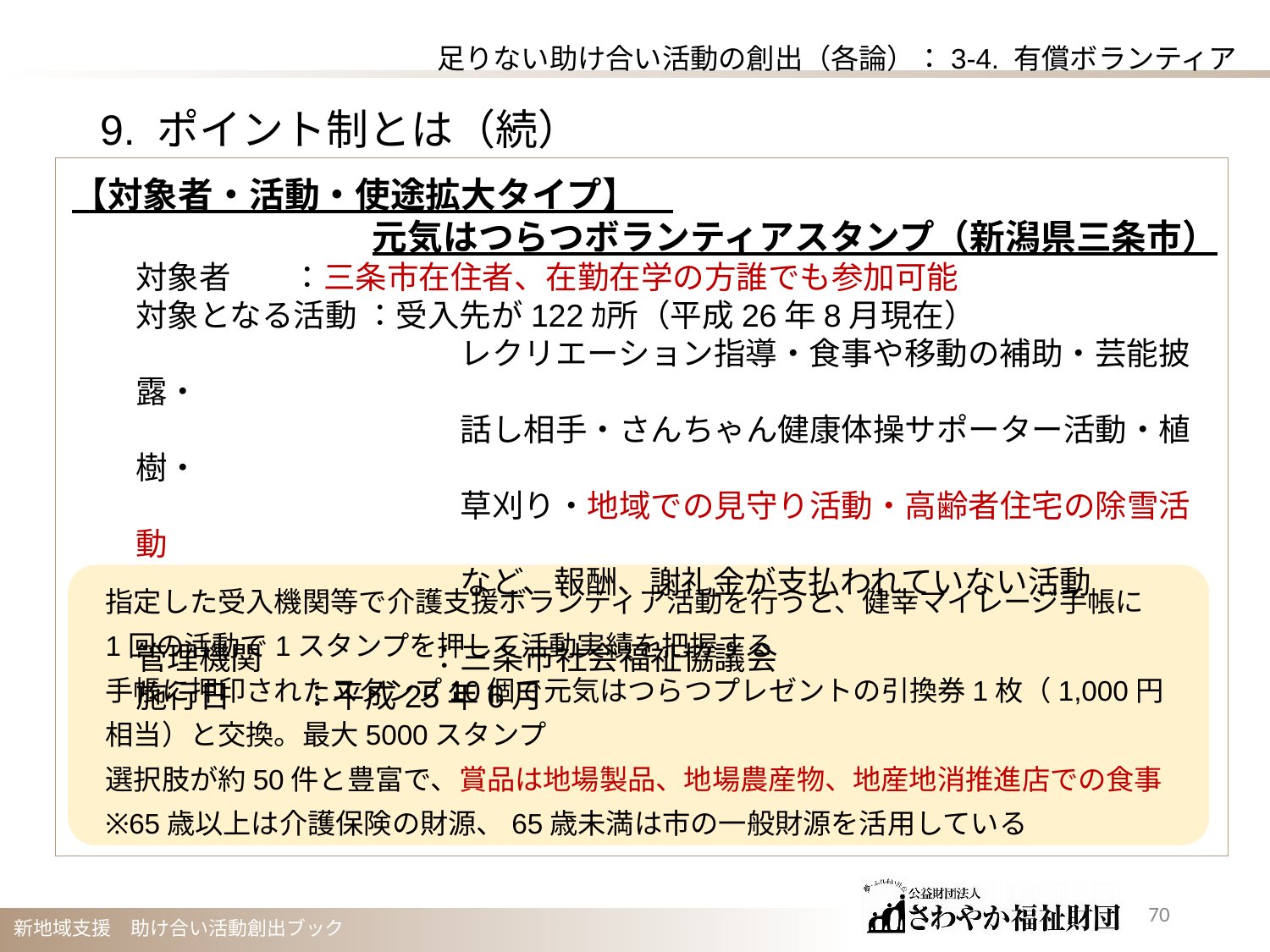

足りない助け合い活動の創出（各論）：3-4. 有償ボランティア
9. ポイント制とは（続）

【対象者・活動・使途拡大タイプ】
元気はつらつボランティアスタンプ（新潟県三条市）
対象者	    ：三条市在住者、在勤在学の方誰でも参加可能
対象となる活動 ：受入先が122ｶ所（平成26年8月現在）
		　　 レクリエーション指導・食事や移動の補助・芸能披露・
		　　 話し相手・さんちゃん健康体操サポーター活動・植樹・
		　　 草刈り・地域での見守り活動・高齢者住宅の除雪活動
		　　 など、報酬、謝礼金が支払われていない活動
管理機関	　 ：三条市社会福祉協議会
施行日	　 ：平成25年6月

指定した受入機関等で介護支援ボランティア活動を行うと、健幸マイレージ手帳に
1回の活動で1スタンプを押して活動実績を把握する
手帳に押印されたスタンプ10個で元気はつらつプレゼントの引換券1枚（1,000円
相当）と交換。最大5000スタンプ
選択肢が約50件と豊富で、賞品は地場製品、地場農産物、地産地消推進店での食事
※65歳以上は介護保険の財源、65歳未満は市の一般財源を活用している
70